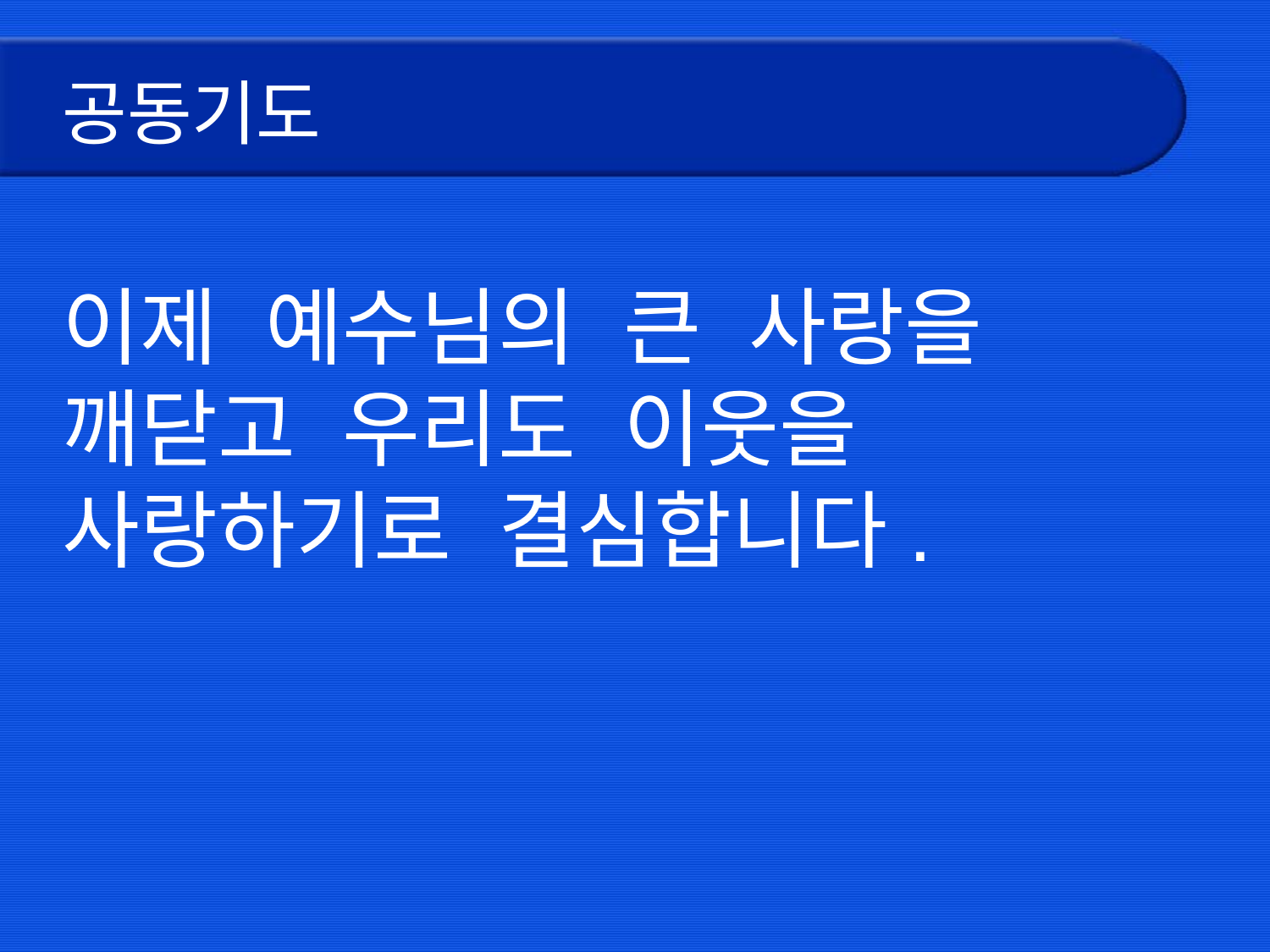

# 공동기도

이제  예수님의  큰  사랑을
깨닫고  우리도  이웃을
사랑하기로  결심합니다.